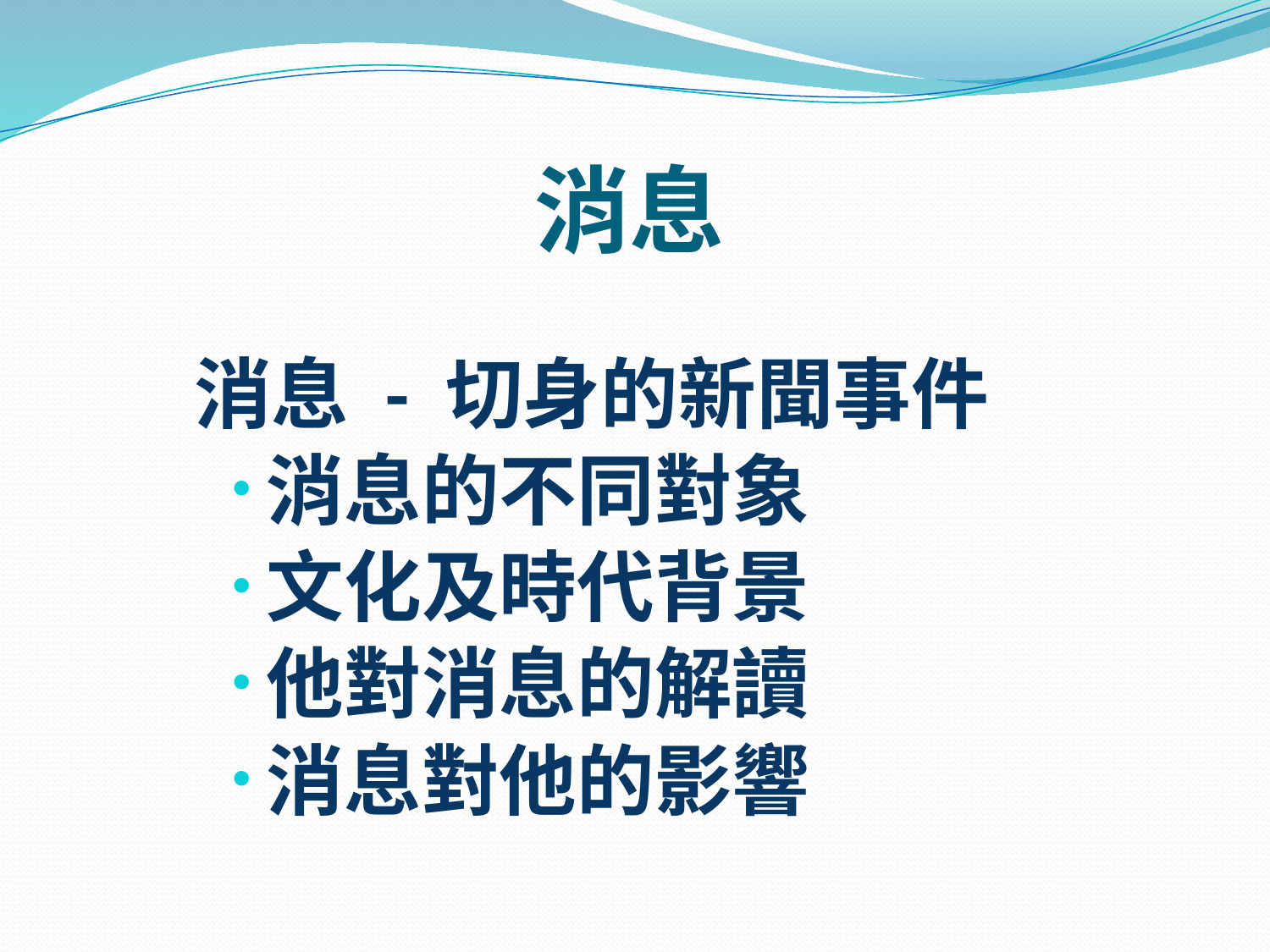

# 消息
消息 - 切身的新聞事件
消息的不同對象
文化及時代背景
他對消息的解讀
消息對他的影響